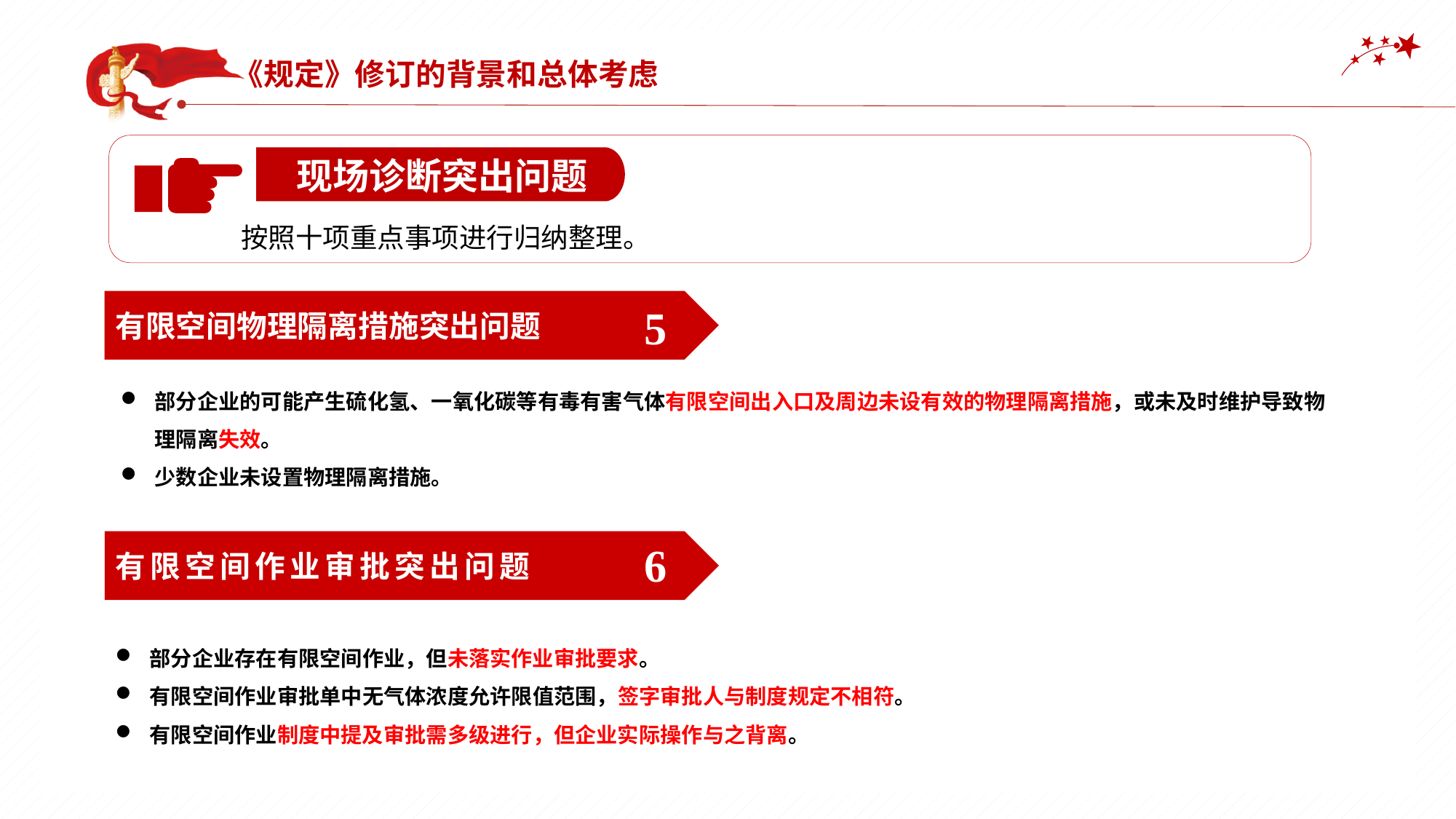

《规定》修订的背景和总体考虑

现场诊断突出问题

按照十项重点事项进行归纳整理。
有限空间物理隔离措施突出问题
5
部分企业的可能产生硫化氢、一氧化碳等有毒有害气体有限空间出入口及周边未设有效的物理隔离措施，或未及时维护导致物理隔离失效。
少数企业未设置物理隔离措施。
6
有限空间作业审批突出问题
部分企业存在有限空间作业，但未落实作业审批要求。
有限空间作业审批单中无气体浓度允许限值范围，签字审批人与制度规定不相符。
有限空间作业制度中提及审批需多级进行，但企业实际操作与之背离。